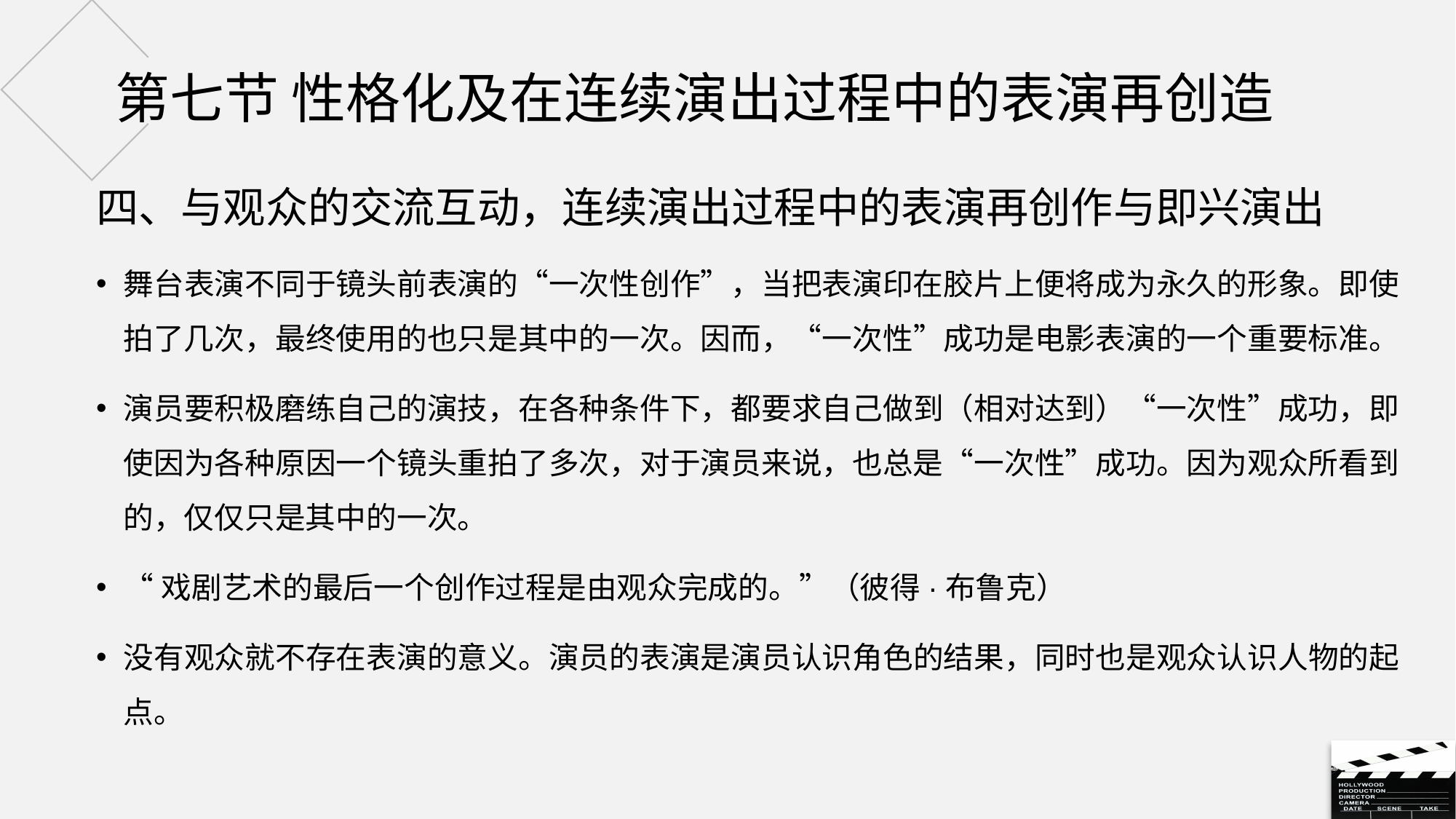

# 第七节 性格化及在连续演出过程中的表演再创造
四、与观众的交流互动，连续演出过程中的表演再创作与即兴演出
舞台表演不同于镜头前表演的“一次性创作”，当把表演印在胶片上便将成为永久的形象。即使拍了几次，最终使用的也只是其中的一次。因而，“一次性”成功是电影表演的一个重要标准。
演员要积极磨练自己的演技，在各种条件下，都要求自己做到（相对达到）“一次性”成功，即使因为各种原因一个镜头重拍了多次，对于演员来说，也总是“一次性”成功。因为观众所看到的，仅仅只是其中的一次。
“戏剧艺术的最后一个创作过程是由观众完成的。”（彼得·布鲁克）
没有观众就不存在表演的意义。演员的表演是演员认识角色的结果，同时也是观众认识人物的起点。